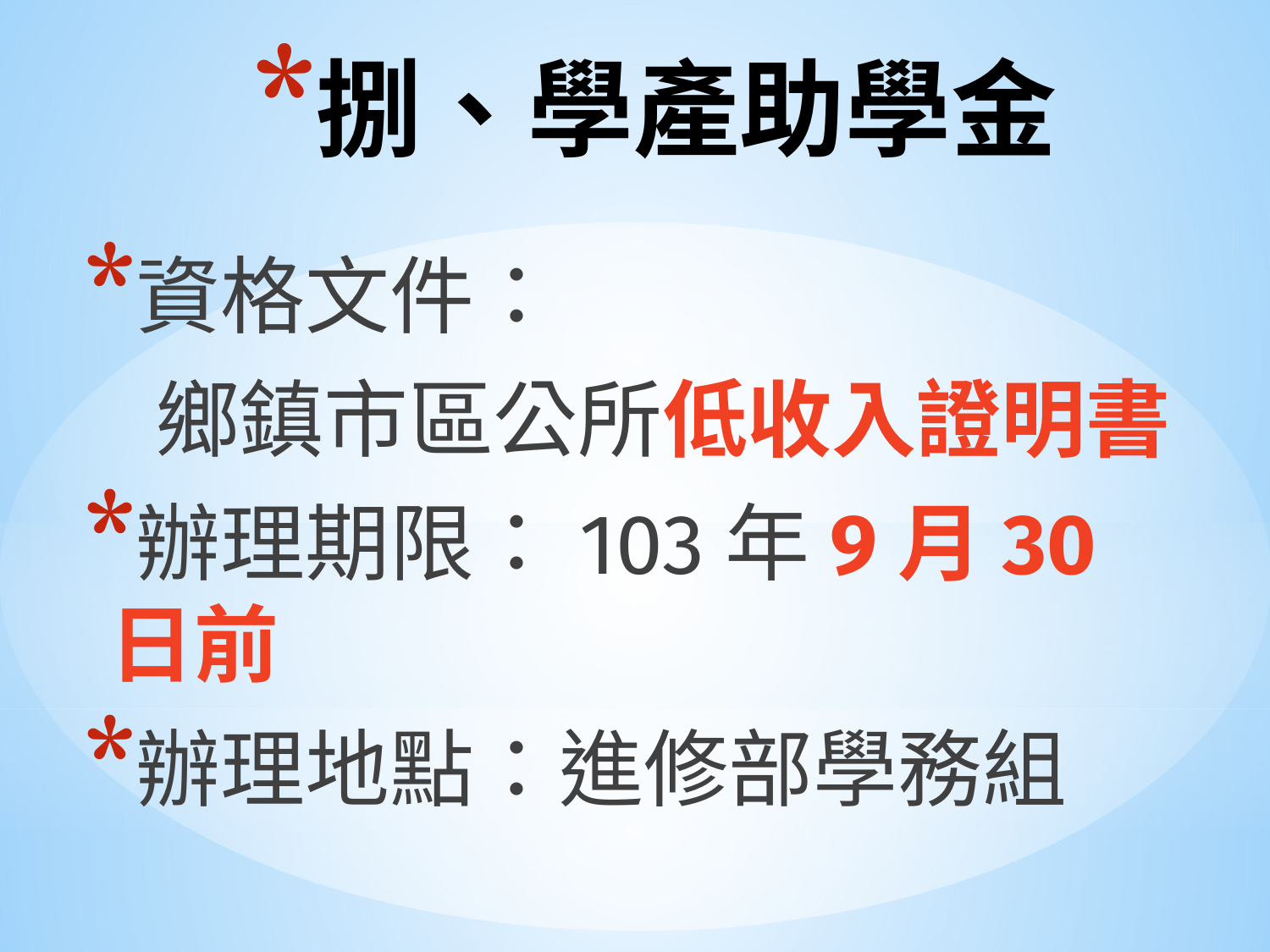

# 捌、學產助學金
資格文件：
   鄉鎮市區公所低收入證明書
辦理期限：103年9月30日前
辦理地點：進修部學務組